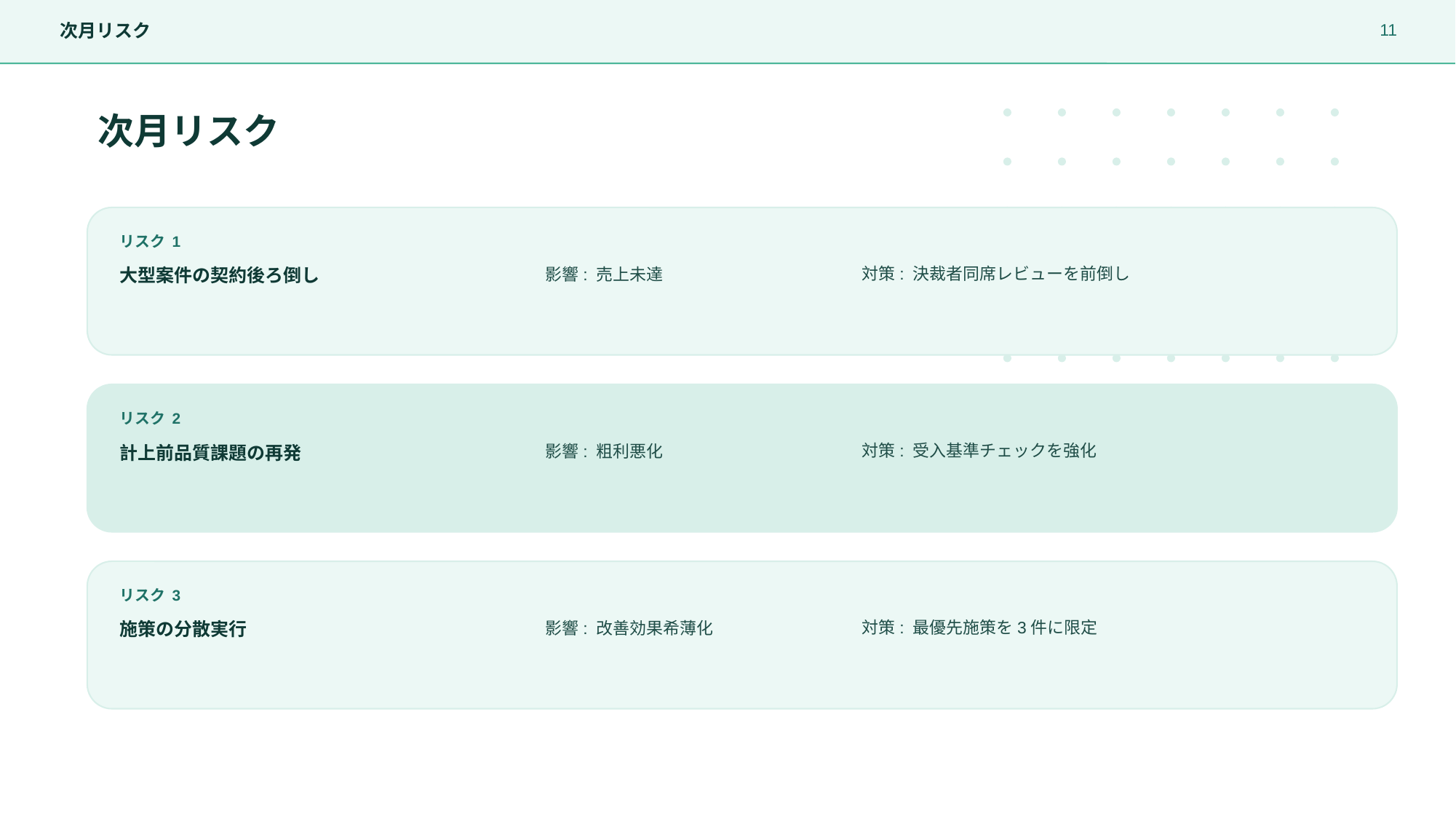

11
次月リスク

次月リスク

リスク 1

大型案件の契約後ろ倒し
影響: 売上未達
対策: 決裁者同席レビューを前倒し

リスク 2
計上前品質課題の再発
影響: 粗利悪化
対策: 受入基準チェックを強化

リスク 3
施策の分散実行
影響: 改善効果希薄化
対策: 最優先施策を3件に限定